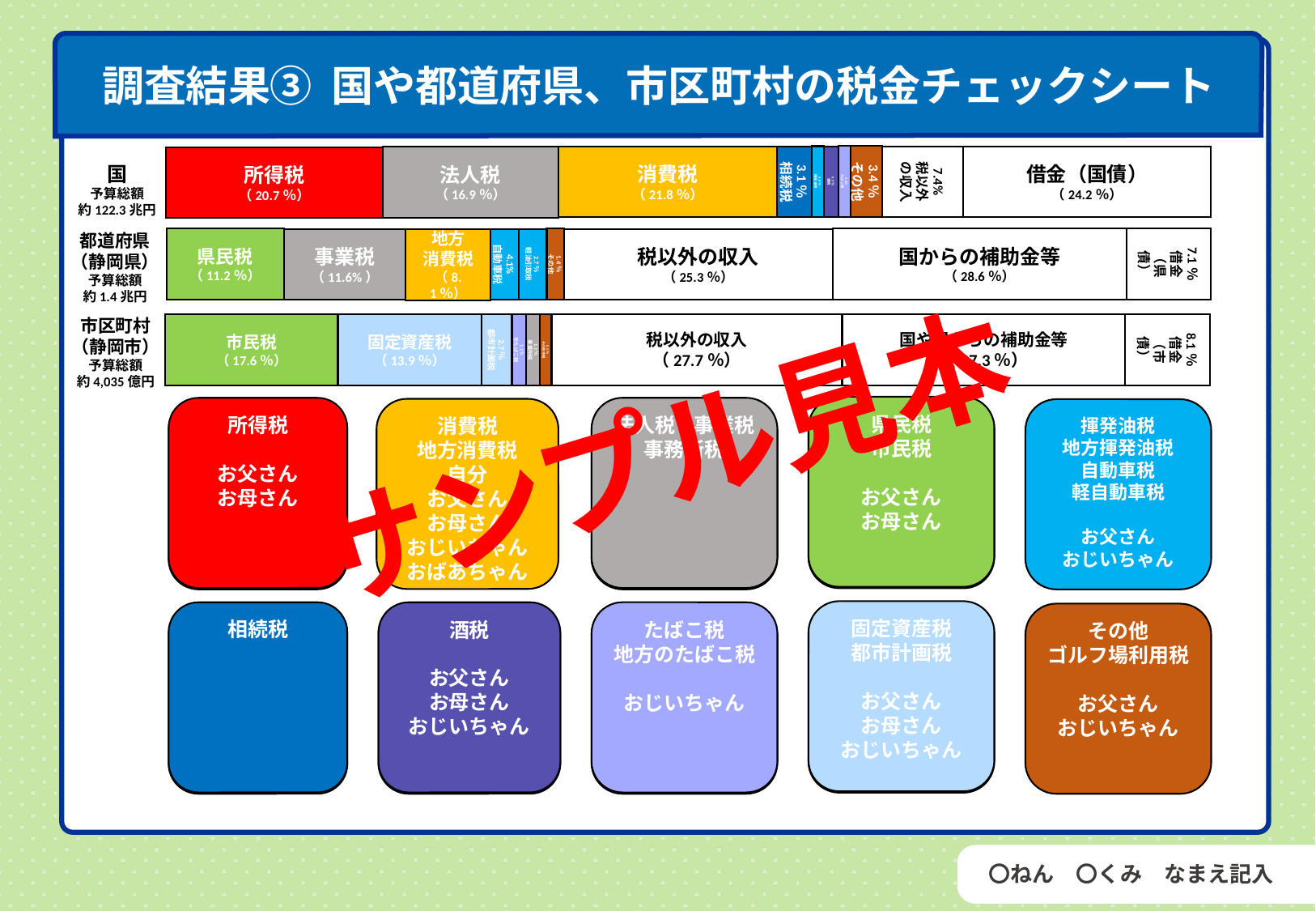

調査結果③  国や都道府県、市区町村の税金チェックシート

3.4％
その他
0.8%
たばこ税
0.8％
揮発油税
0.9％
酒税
消費税
（21.8％）
3.1％
相続税
7.4%
税以外の収入
借金（国債）
（24.2％）
法人税
（16.9％）
所得税
（20.7％）
国
予算総額
約122.3兆円
調べ方
都道府県
（静岡県）
予算総額
約1.4兆円
県民税
（11.2％）
1.4％
その他
7.1％借金
（県債）
国からの補助金等
（28.6％）
税以外の収入
（25.3％）
事業税
（11.6%）
4.1%
自動車税
2.7％
軽油引取税
地方
消費税
（8.1％）
市区町村
（静岡市）
予算総額
約4,035億円
市民税
（17.6％）
固定資産税
（13.9％）
税以外の収入
（27.7％）
国や県からの補助金等
（27.3％）
8.1％借金
（市債）
2.7％
都市計画税
1.1%
市たばこ税
1.1％
事業所税
0.5％
その他市税
サンプル見本
県民税
市民税

お父さん
お母さん
所得税

お父さん
お母さん
法人税/事業税
事務所税

消費税
地方消費税
自分
お父さん
お母さん
おじいちゃん
おばあちゃん
所得税

揮発油税
地方揮発油税
自動車税
軽自動車税

お父さん
おじいちゃん
調べ方
固定資産税
都市計画税

お父さん
お母さん
おじいちゃん
相続税
酒税

お父さん
お母さん
おじいちゃん
たばこ税
地方のたばこ税

おじいちゃん

その他
ゴルフ場利用税

お父さん
おじいちゃん
調べ方

〇ねん　〇くみ　なまえ記入